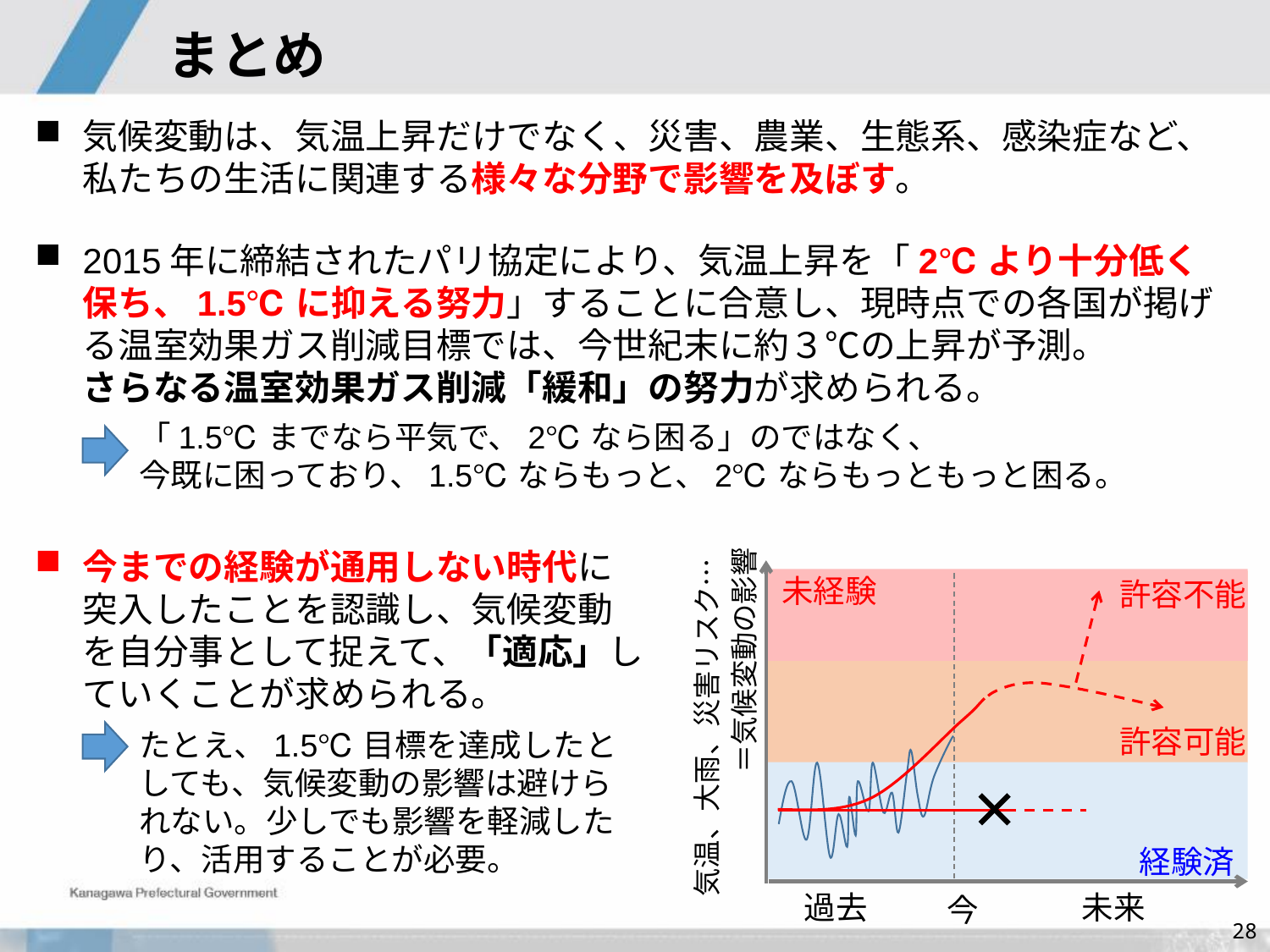

# まとめ
気候変動は、気温上昇だけでなく、災害、農業、生態系、感染症など、私たちの生活に関連する様々な分野で影響を及ぼす。
2015年に締結されたパリ協定により、気温上昇を「2℃より十分低く保ち、1.5℃に抑える努力」することに合意し、現時点での各国が掲げる温室効果ガス削減目標では、今世紀末に約３℃の上昇が予測。
さらなる温室効果ガス削減「緩和」の努力が求められる。
「1.5℃までなら平気で、2℃なら困る」のではなく、
今既に困っており、1.5℃ならもっと、2℃ならもっともっと困る。

今までの経験が通用しない時代に突入したことを認識し、気候変動を自分事として捉えて、「適応」していくことが求められる。
未経験
許容不能

＝気候変動の影響

気温、大雨、災害リスク…
許容可能
たとえ、1.5℃目標を達成したとしても、気候変動の影響は避けられない。少しでも影響を軽減したり、活用することが必要。

経験済
過去
未来
今
28